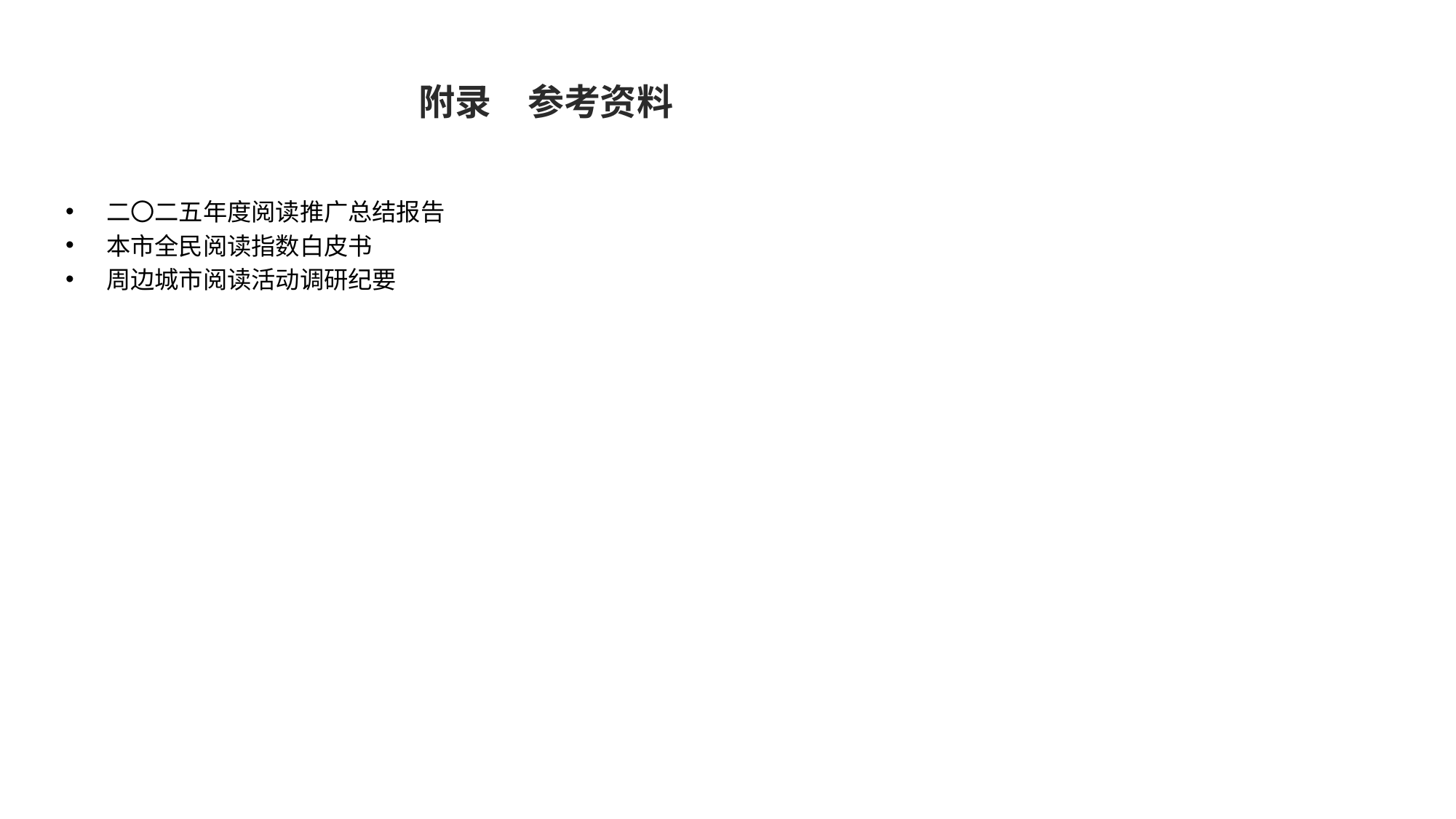

# 附录　参考资料
二〇二五年度阅读推广总结报告
本市全民阅读指数白皮书
周边城市阅读活动调研纪要